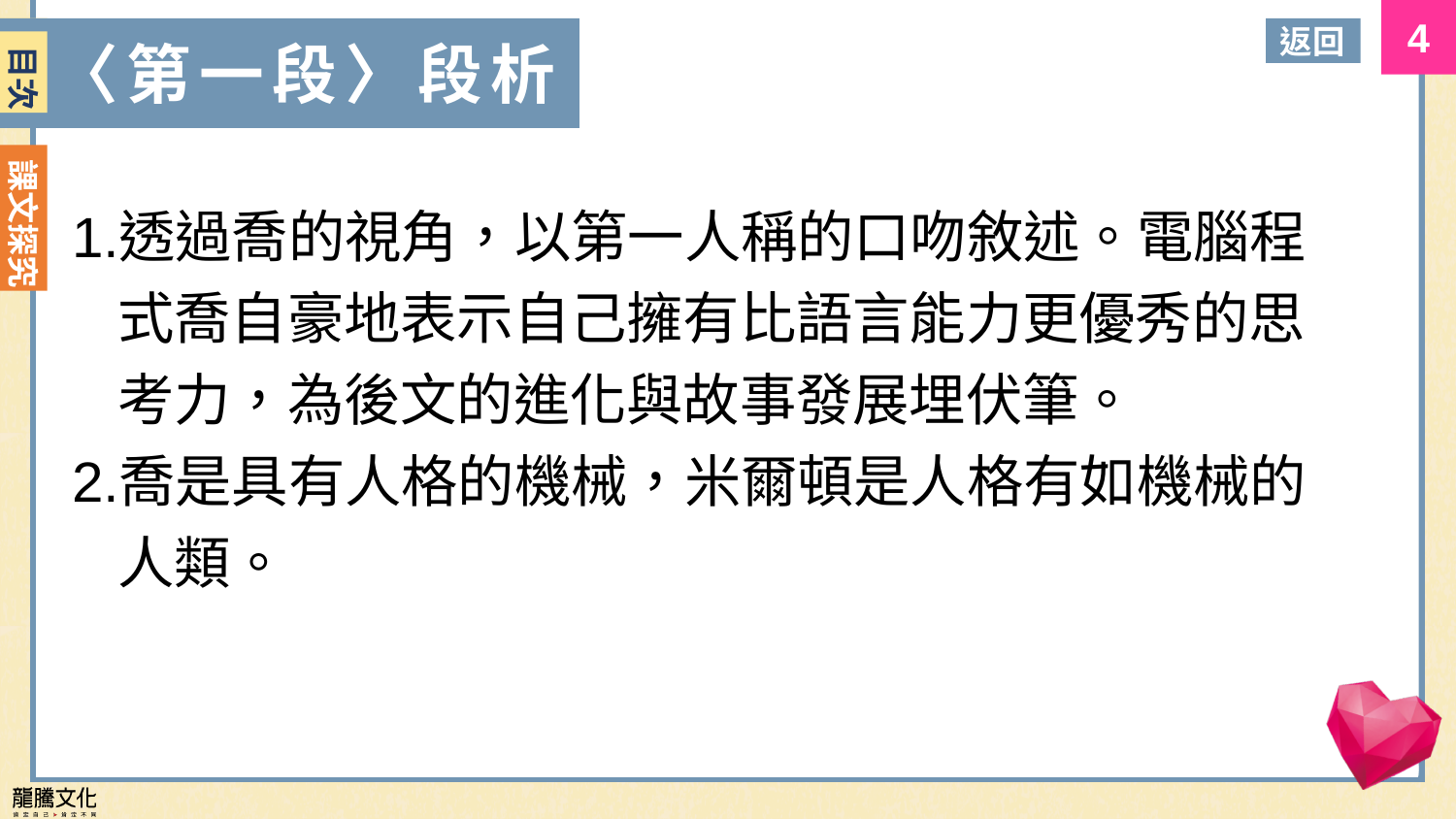

目次

返回
〈第一段〉段析
目次
透過喬的視角，以第一人稱的口吻敘述。電腦程式喬自豪地表示自己擁有比語言能力更優秀的思考力，為後文的進化與故事發展埋伏筆。
喬是具有人格的機械，米爾頓是人格有如機械的人類。